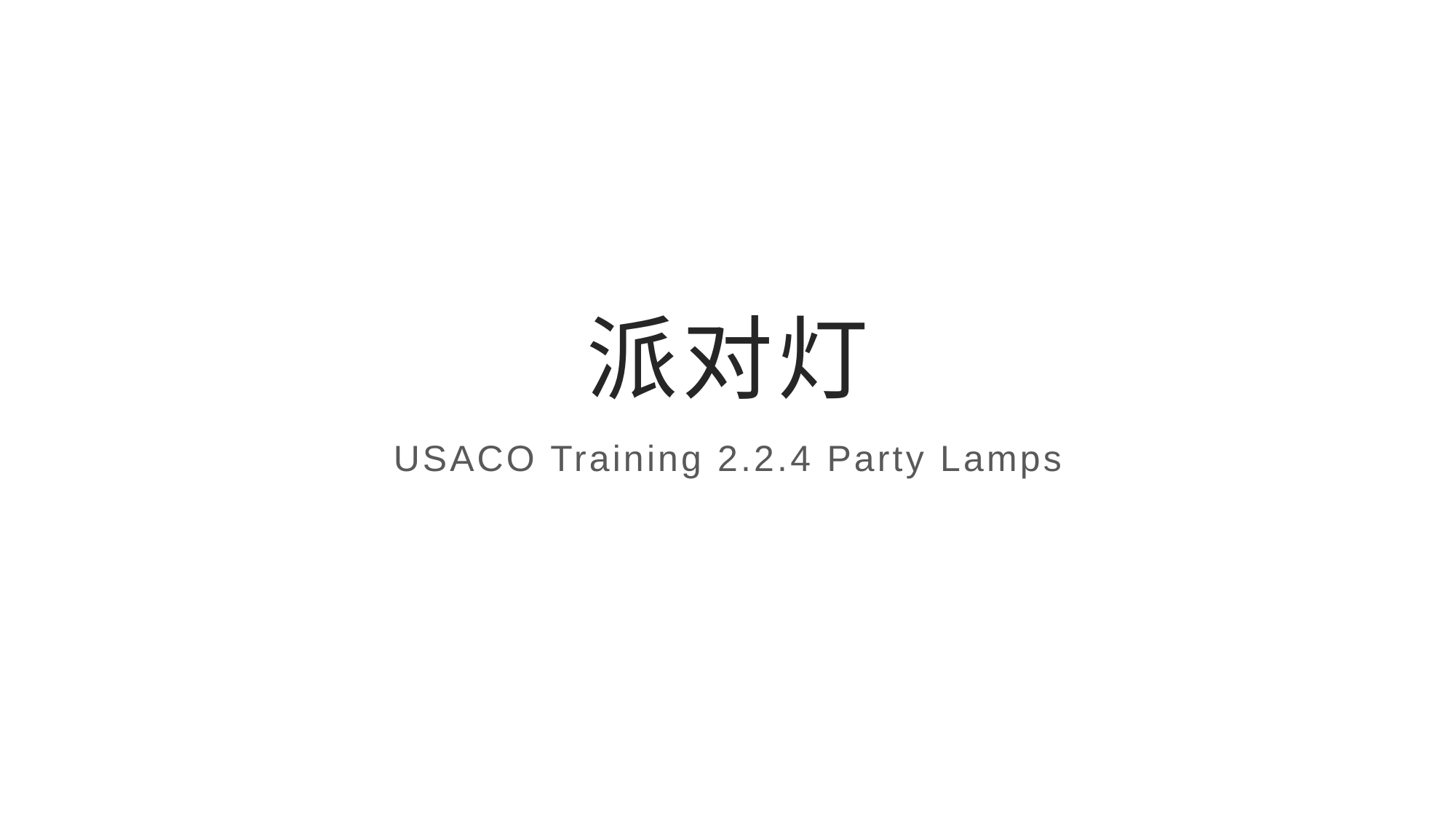

# 派对灯
USACO Training 2.2.4 Party Lamps